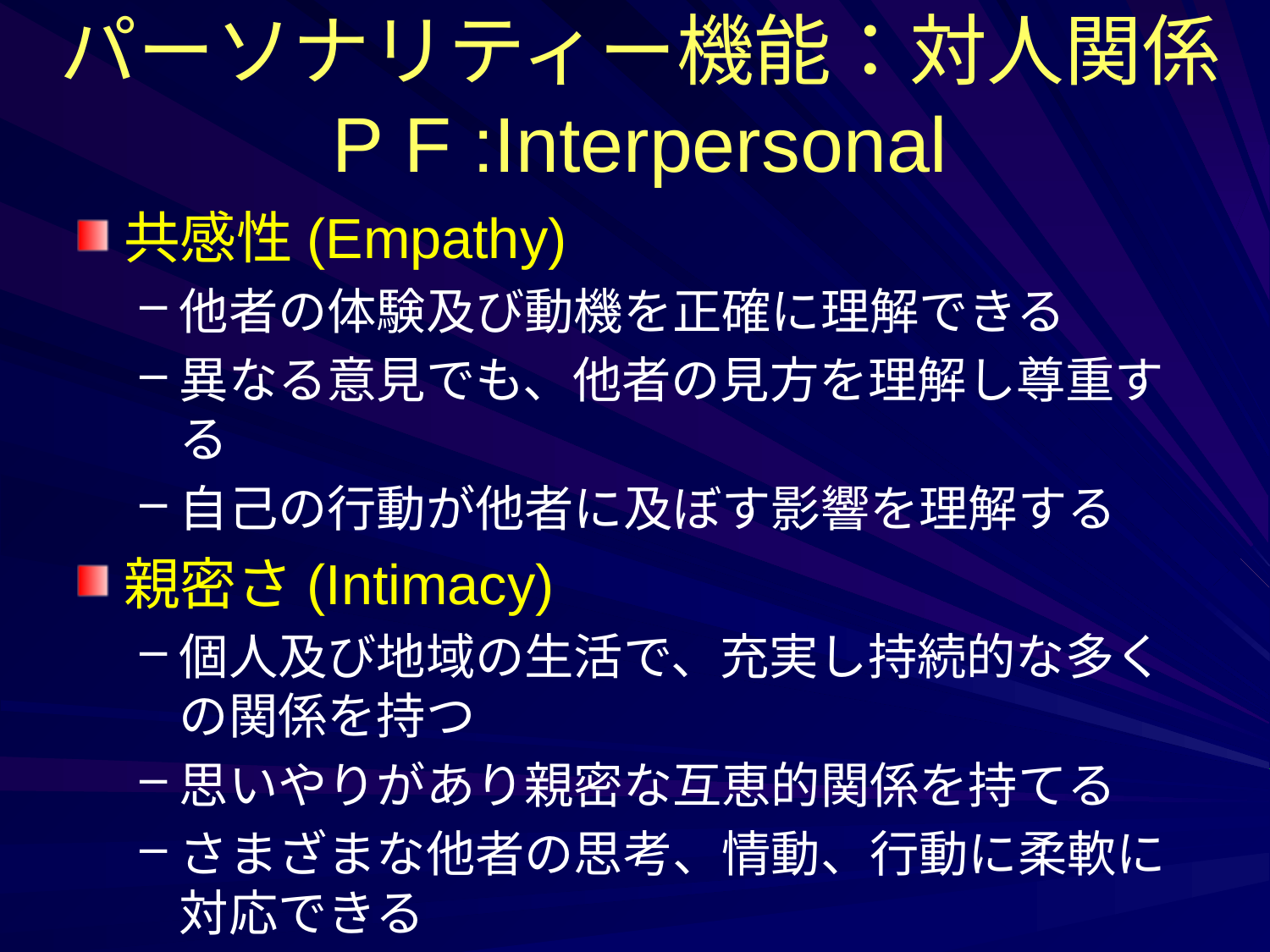

# パーソナリティー機能：対人関係 P F :Interpersonal
共感性(Empathy)
他者の体験及び動機を正確に理解できる
異なる意見でも、他者の見方を理解し尊重する
自己の行動が他者に及ぼす影響を理解する
親密さ(Intimacy)
個人及び地域の生活で、充実し持続的な多くの関係を持つ
思いやりがあり親密な互恵的関係を持てる
さまざまな他者の思考、情動、行動に柔軟に対応できる